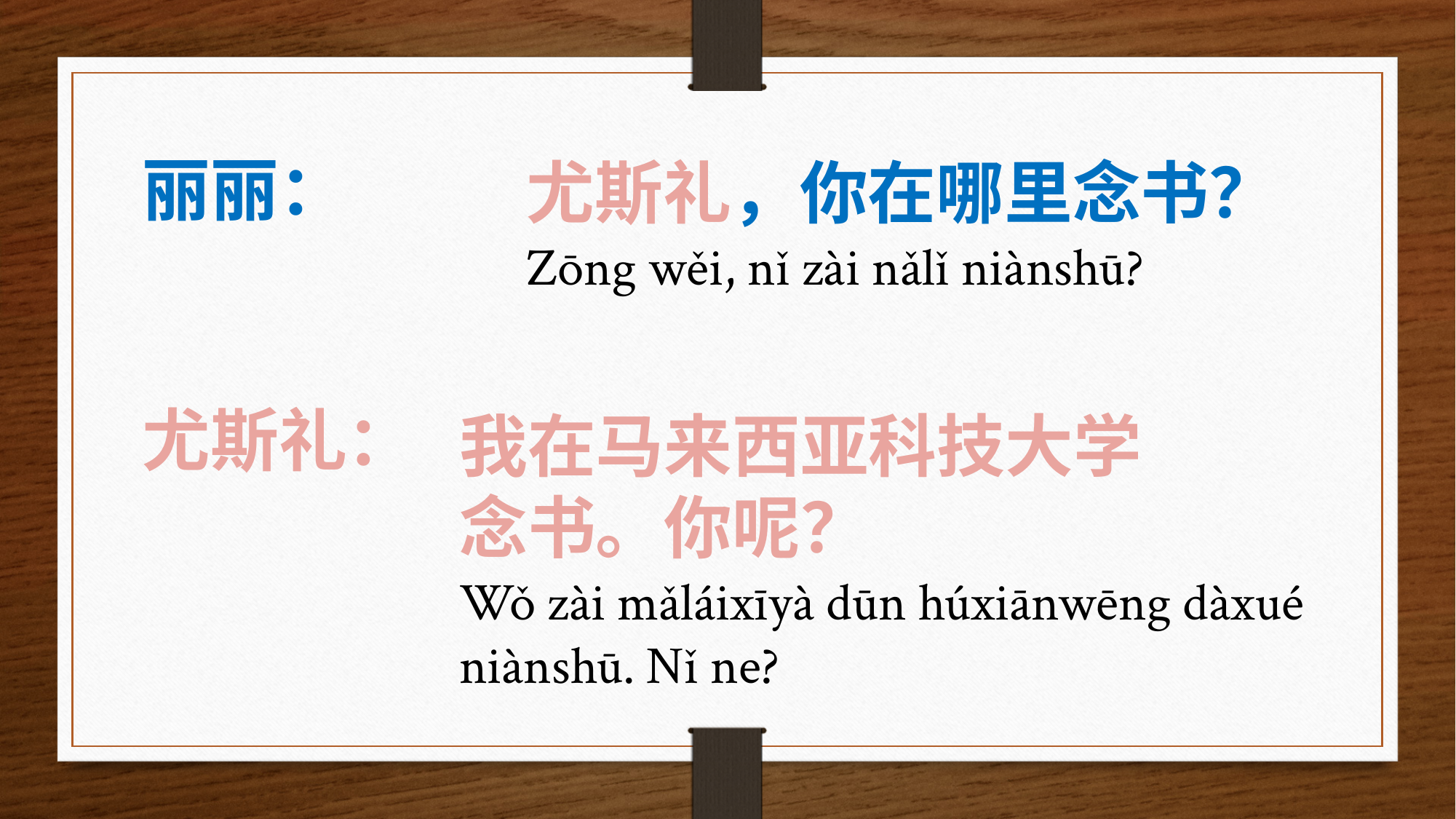

丽丽：
尤斯礼，你在哪里念书？
Zōng wěi, nǐ zài nǎlǐ niànshū?
尤斯礼：
我在马来西亚科技大学
念书。你呢？
Wǒ zài mǎláixīyà dūn húxiānwēng dàxué
niànshū. Nǐ ne?